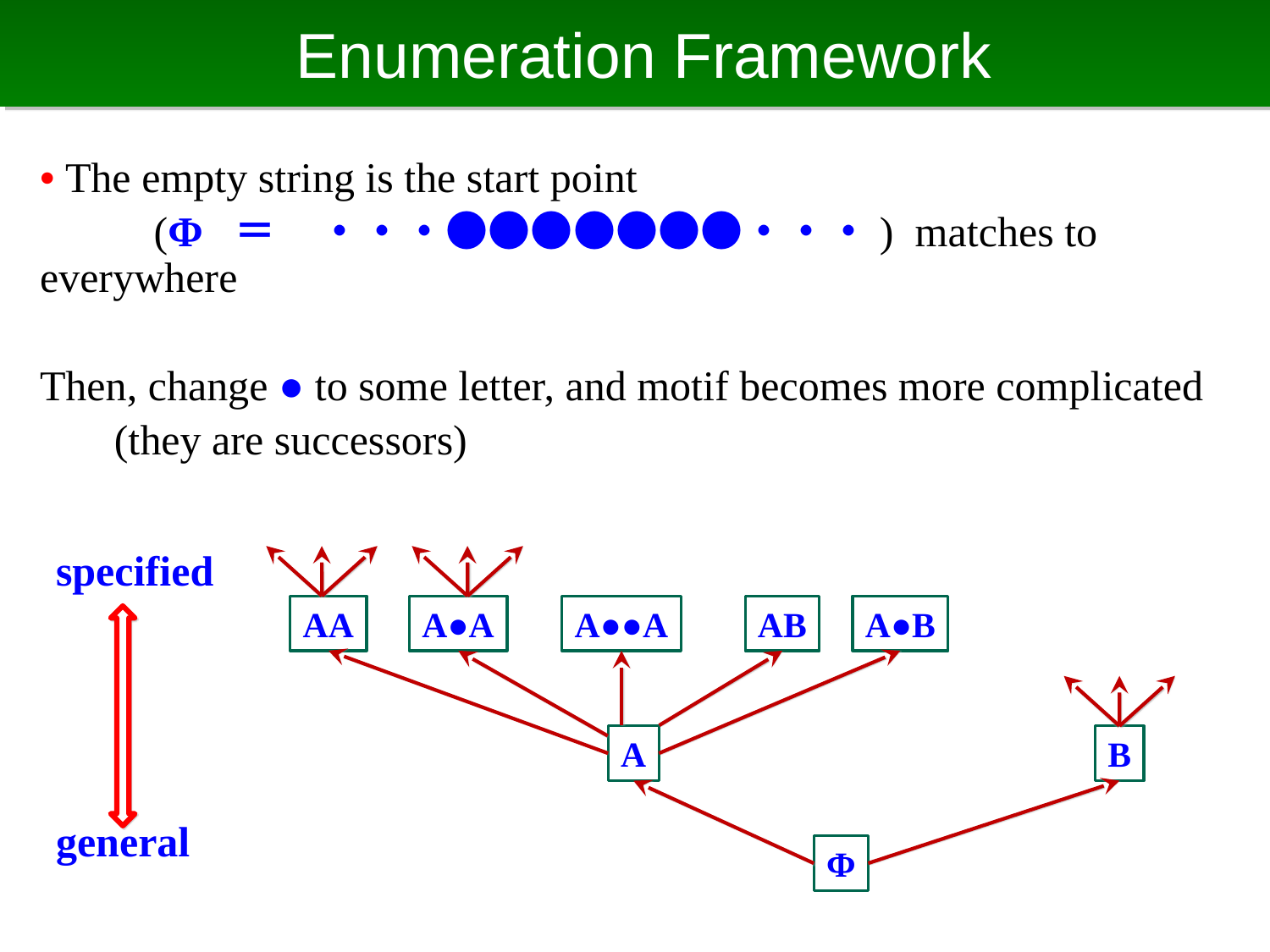

# Enumeration Framework
• The empty string is the start point
　　  (Φ  ＝　・・・●●●●●●●・・・)  matches to everywhere

Then, change ● to some letter, and motif becomes more complicated
       (they are successors)

specified

general
A●●A
AB
A●B
AA
A●A

A
B
Φ